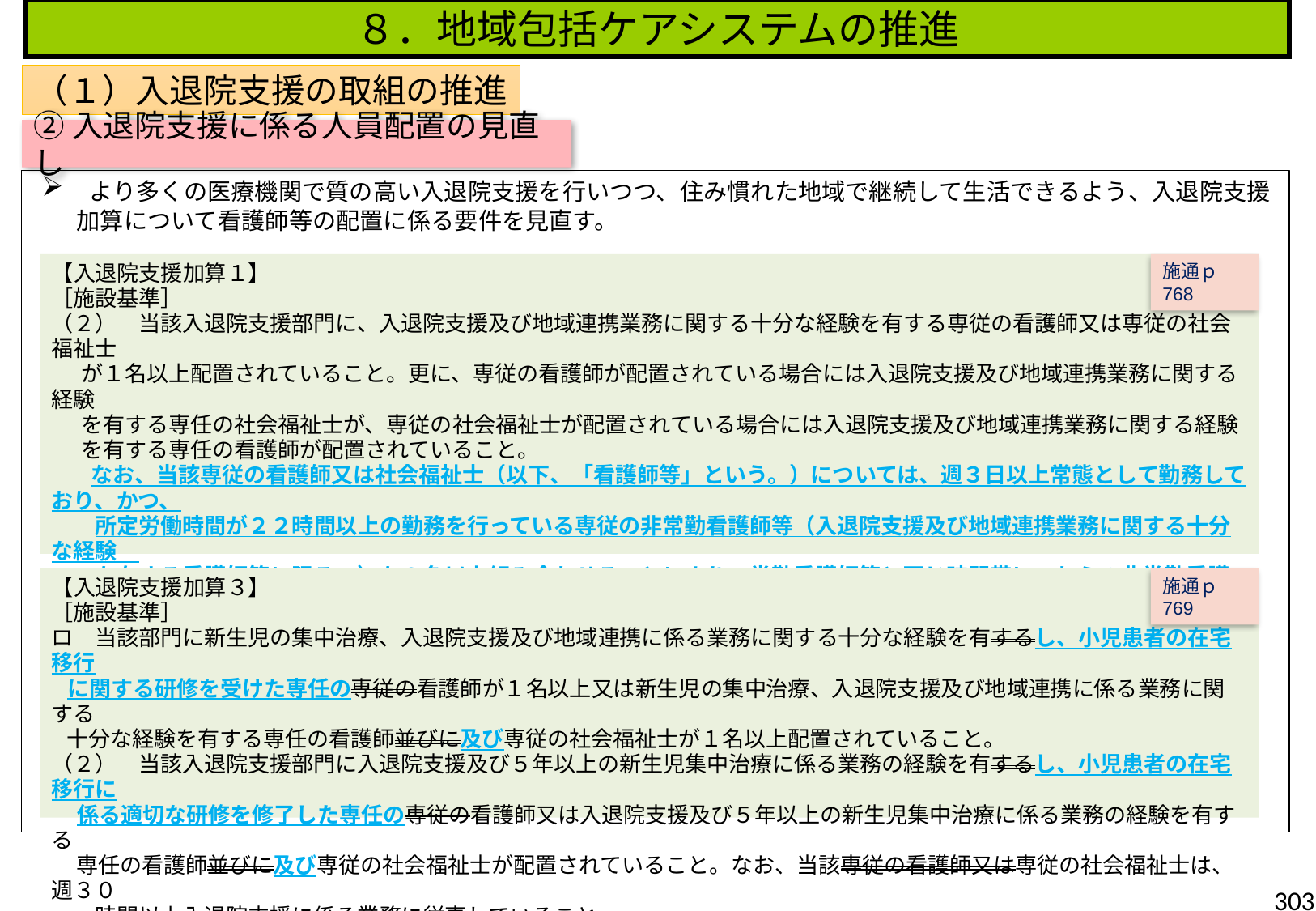

８．地域包括ケアシステムの推進
（１）入退院支援の取組の推進
②入退院支援に係る人員配置の見直し

 より多くの医療機関で質の高い入退院支援を行いつつ、住み慣れた地域で継続して生活できるよう、入退院支援加算について看護師等の配置に係る要件を見直す。
【入退院支援加算１】
［施設基準］
（２）　当該入退院支援部門に、入退院支援及び地域連携業務に関する十分な経験を有する専従の看護師又は専従の社会福祉士
     が１名以上配置されていること。更に、専従の看護師が配置されている場合には入退院支援及び地域連携業務に関する経験
     を有する専任の社会福祉士が、専従の社会福祉士が配置されている場合には入退院支援及び地域連携業務に関する経験
     を有する専任の看護師が配置されていること。
       なお、当該専従の看護師又は社会福祉士（以下、「看護師等」という。）については、週３日以上常態として勤務しており、かつ、
　　所定労働時間が２２時間以上の勤務を行っている専従の非常勤看護師等（入退院支援及び地域連携業務に関する十分な経験
　　を有する看護師等に限る。）を２名以上組み合わせることにより、常勤看護師等と同じ時間帯にこれらの非常勤看護師等が配
    置されている場合には、当該基準を満たしているとみなすことができる。
 ※　入退院支援加算２・３及び入院時支援加算における入退院支援部門の専従職員についても同様

施通ｐ768
【入退院支援加算３】
［施設基準］
ロ　当該部門に新生児の集中治療、入退院支援及び地域連携に係る業務に関する十分な経験を有するし、小児患者の在宅移行
  に関する研修を受けた専任の専従の看護師が１名以上又は新生児の集中治療、入退院支援及び地域連携に係る業務に関する
  十分な経験を有する専任の看護師並びに及び専従の社会福祉士が１名以上配置されていること。
（２）　当該入退院支援部門に入退院支援及び５年以上の新生児集中治療に係る業務の経験を有するし、小児患者の在宅移行に
    係る適切な研修を修了した専任の専従の看護師又は入退院支援及び５年以上の新生児集中治療に係る業務の経験を有する
    専任の看護師並びに及び専従の社会福祉士が配置されていること。なお、当該専従の看護師又は専従の社会福祉士は、週３０
　　時間以上入退院支援に係る業務に従事していること。
施通ｐ769
303